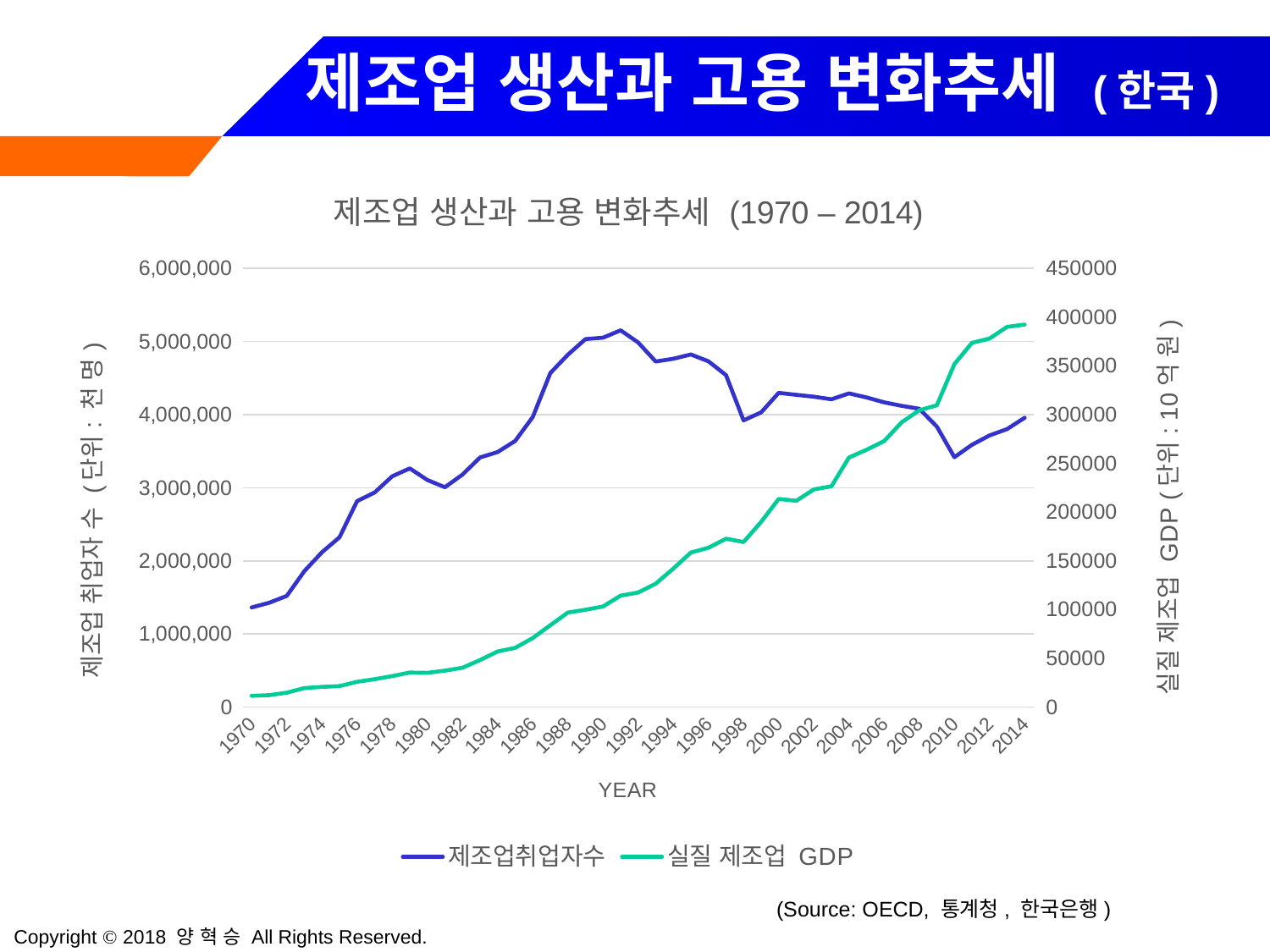

# 제조업 생산과 고용 변화추세 (한국)

### Chart: 제조업 생산과 고용 변화추세 (1970 – 2014)

| Category | 제조업취업자수 | 실질 제조업 GDP |
|---|---|---|
| 1970 | 1362828.0 | 11614.621157104817 |
| 1971 | 1427426.0 | 12315.560391730141 |
| 1972 | 1520747.0 | 14838.345864661653 |
| 1973 | 1859290.0 | 19551.4423878606 |
| 1974 | 2117200.0 | 20763.729246487866 |
| 1975 | 2322030.0 | 21603.637115106427 |
| 1976 | 2817379.0 | 26014.992759178807 |
| 1977 | 2934810.0 | 28678.72562155724 |
| 1978 | 3156748.0 | 31855.852557060905 |
| 1979 | 3264694.0 | 35468.02594995366 |
| 1980 | 3106036.0 | 35192.9273733785 |
| 1981 | 3006547.0 | 37420.09779604564 |
| 1982 | 3180625.0 | 40392.69193650371 |
| 1983 | 3414284.0 | 48303.815146321336 |
| 1984 | 3487691.0 | 57117.84552721967 |
| 1985 | 3640247.0 | 60809.633764943144 |
| 1986 | 3967786.0 | 70884.48256655899 |
| 1987 | 4568334.0 | 84000.0 |
| 1988 | 4818620.0 | 97011.37180090677 |
| 1989 | 5032130.0 | 99850.47427690294 |
| 1990 | 5051663.0 | 103210.19351553216 |
| 1991 | 5151902.0 | 114332.72607465406 |
| 1992 | 4986033.0 | 117506.56545670395 |
| 1993 | 4725405.0 | 126587.50995104932 |
| 1994 | 4763039.0 | 142056.31198784139 |
| 1995 | 4821779.0 | 158478.13983473013 |
| 1996 | 4728628.0 | 163426.08597889176 |
| 1997 | 4539996.0 | 172680.3873111048 |
| 1998 | 3920933.0 | 169317.13739866784 |
| 1999 | 4030178.0 | 189958.3278902678 |
| 2000 | 4297062.0 | 213524.0753663643 |
| 2001 | 4269969.0 | 211627.16471130948 |
| 2002 | 4244446.0 | 223294.78230362566 |
| 2003 | 4209230.0 | 226458.0895773857 |
| 2004 | 4290081.0 | 256001.61330636917 |
| 2005 | 4234135.0 | 263923.8243033533 |
| 2006 | 4167172.0 | 272845.65662935516 |
| 2007 | 4119379.0 | 292119.7391428666 |
| 2008 | 4079293.0 | 304360.76010211604 |
| 2009 | 3836357.0 | 309523.39196368697 |
| 2010 | 3417698.0 | 351770.6 |
| 2011 | 3587482.0 | 373599.4487375105 |
| 2012 | 3715162.0 | 378011.69077889813 |
| 2013 | 3802218.0 | 389927.35773417953 |
| 2014 | 3957394.0 | 392262.67980257724 |
(Source: OECD, 통계청, 한국은행)